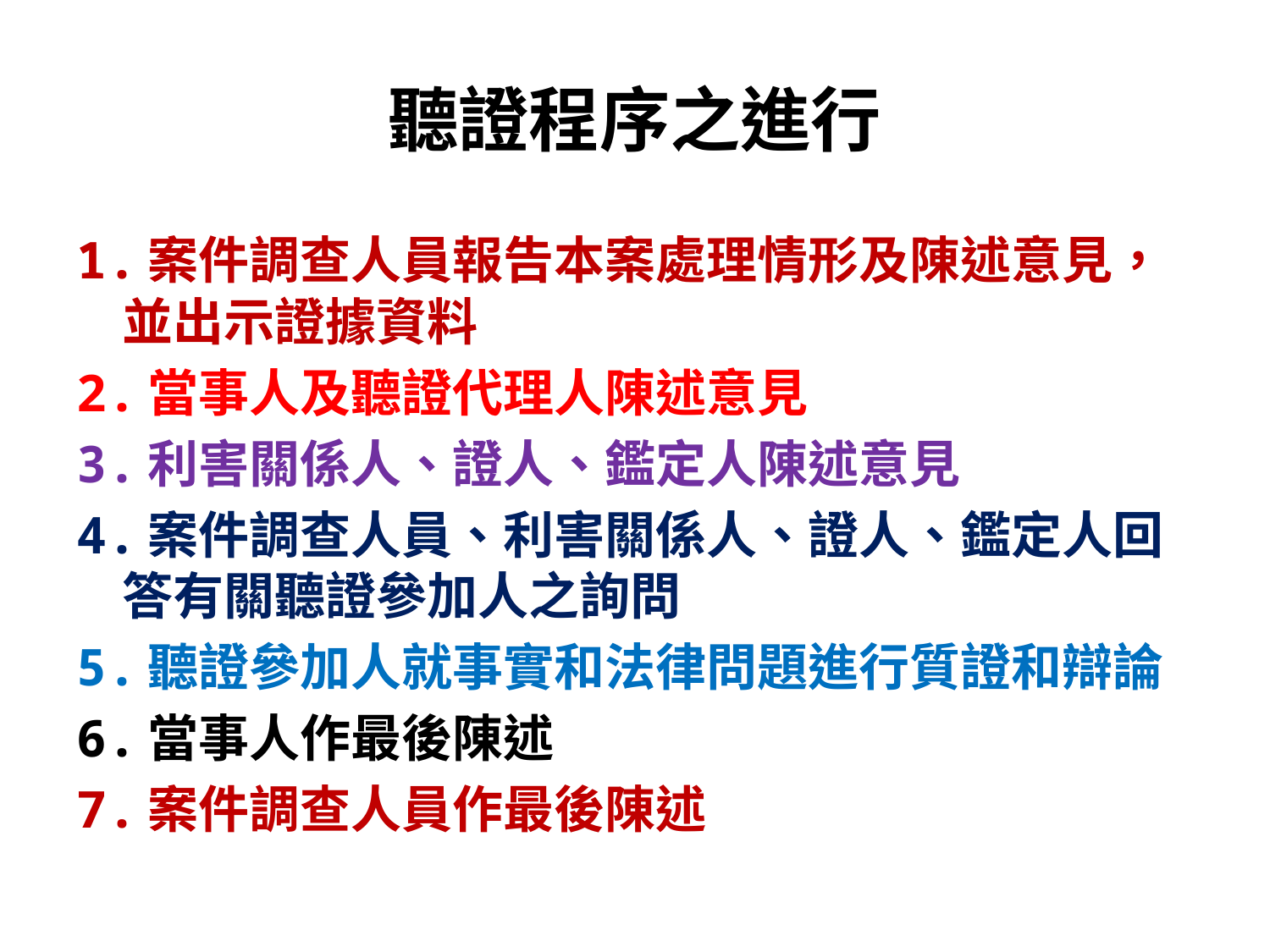

# 聽證程序之進行
1.案件調查人員報告本案處理情形及陳述意見，並出示證據資料
2.當事人及聽證代理人陳述意見
3.利害關係人、證人、鑑定人陳述意見
4.案件調查人員、利害關係人、證人、鑑定人回答有關聽證參加人之詢問
5.聽證參加人就事實和法律問題進行質證和辯論
6.當事人作最後陳述
7.案件調查人員作最後陳述